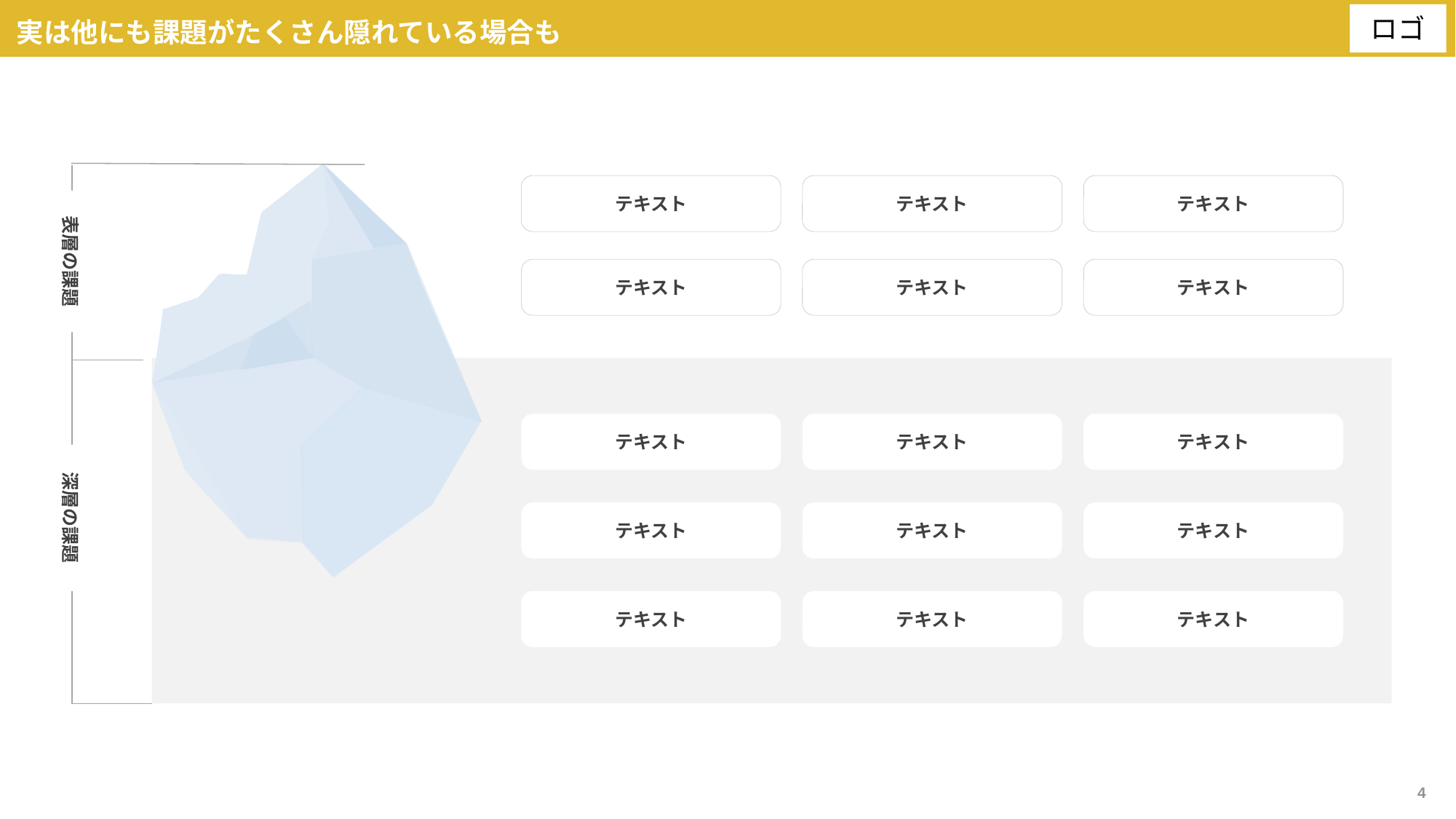

実は他にも課題がたくさん隠れている場合も

テキスト
テキスト
テキスト
表層の課題
テキスト
テキスト
テキスト
テキスト
テキスト
テキスト
深層の課題
テキスト
テキスト
テキスト
テキスト
テキスト
テキスト
4